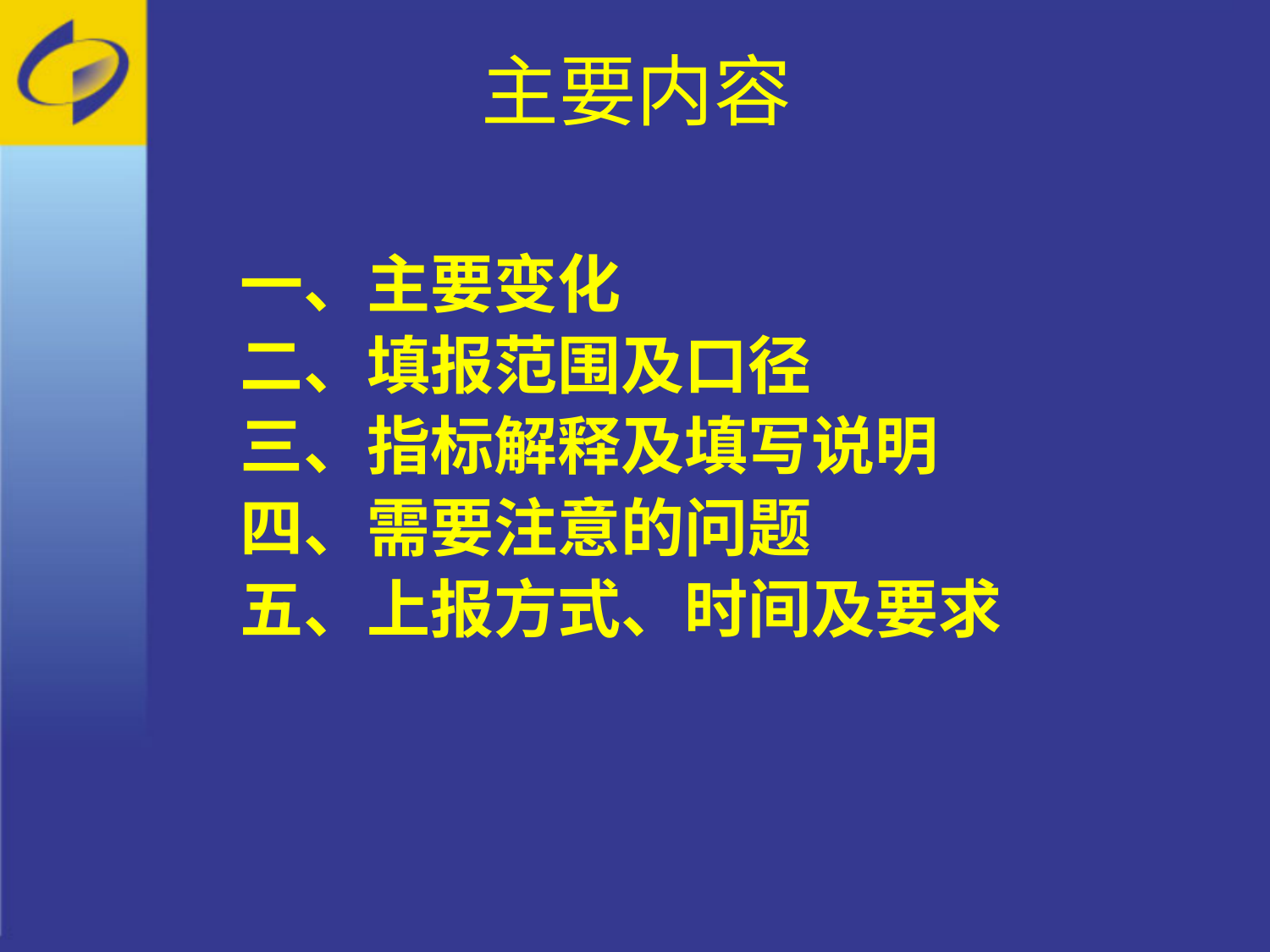

# 主要内容
    一、主要变化
    二、填报范围及口径
    三、指标解释及填写说明
    四、需要注意的问题
    五、上报方式、时间及要求